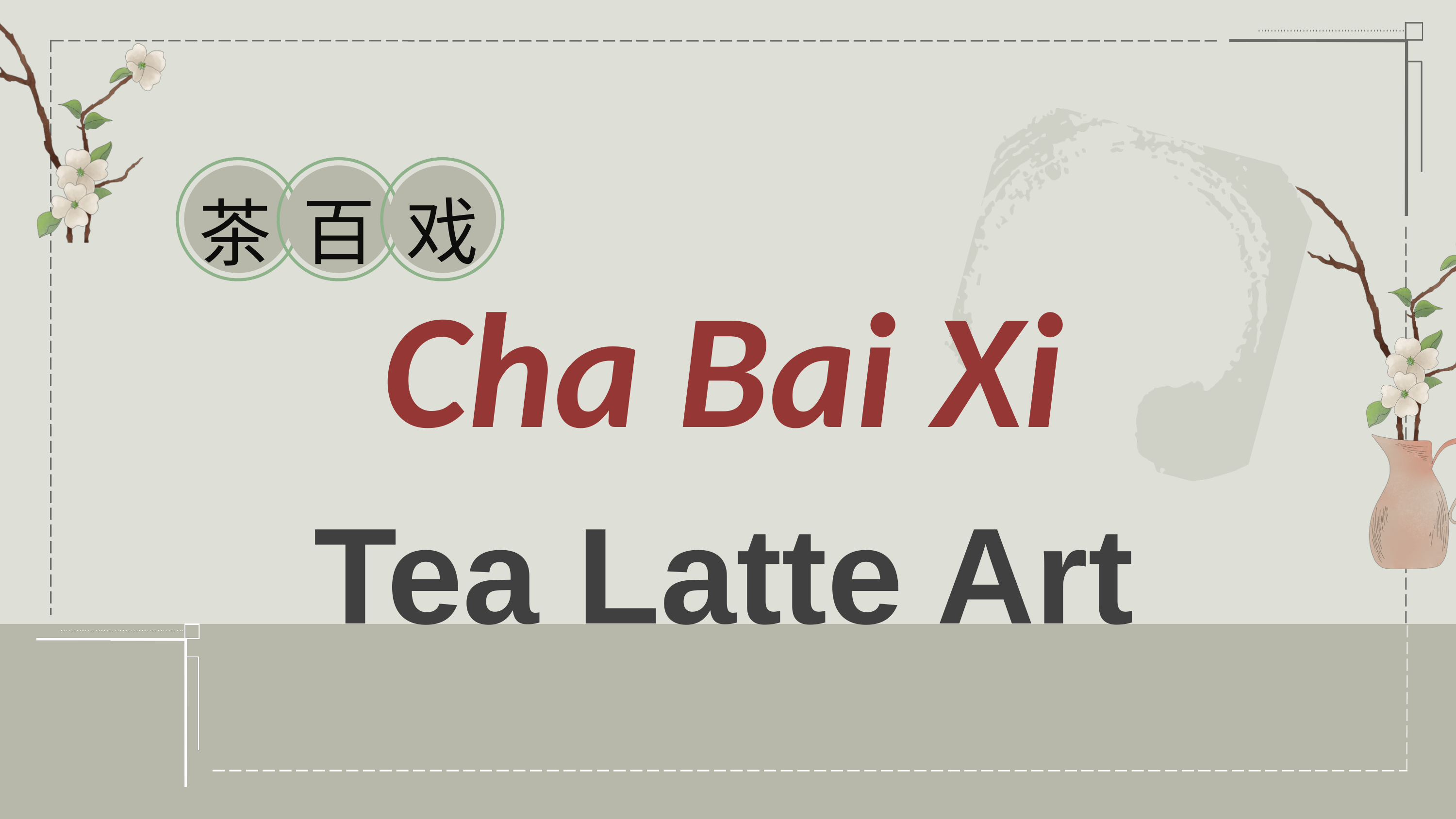

百
戏
茶

Cha Bai Xi
Tea Latte Art